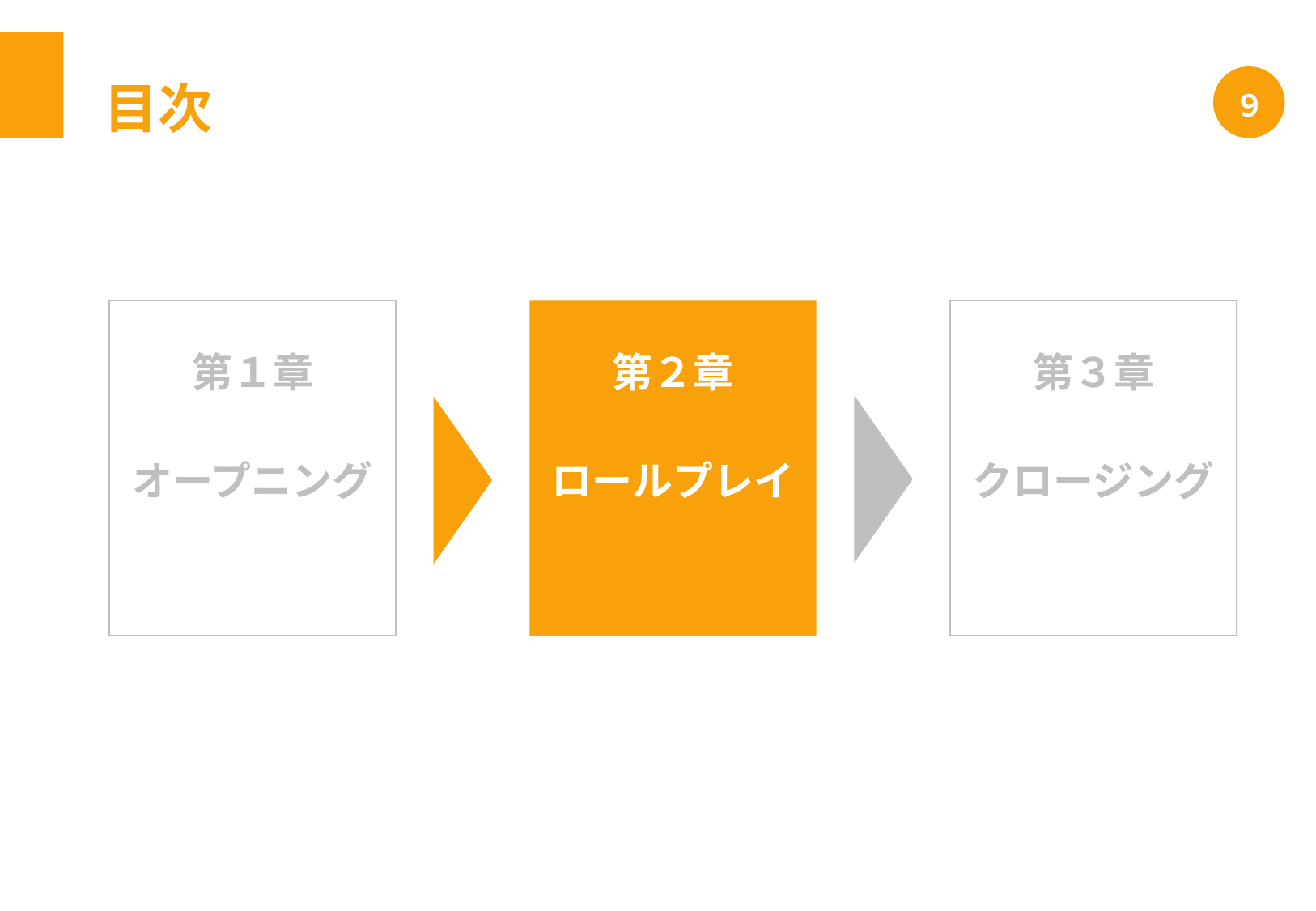

目次
９

第１章
第２章
第３章
オープニング
ロールプレイ
クロージング